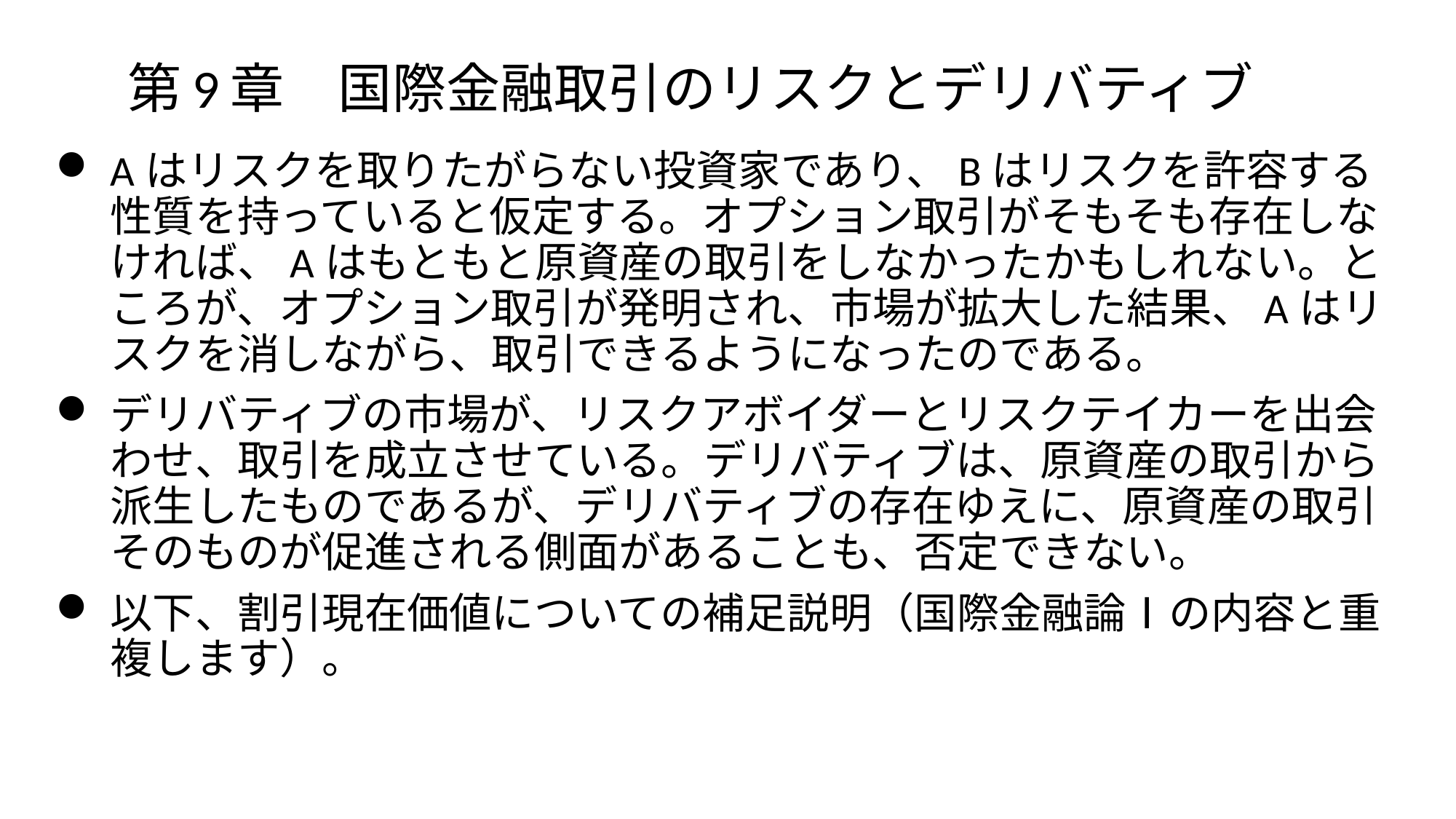

# 第9章　国際金融取引のリスクとデリバティブ
Aはリスクを取りたがらない投資家であり、Bはリスクを許容する性質を持っていると仮定する。オプション取引がそもそも存在しなければ、Aはもともと原資産の取引をしなかったかもしれない。ところが、オプション取引が発明され、市場が拡大した結果、Aはリスクを消しながら、取引できるようになったのである。
デリバティブの市場が、リスクアボイダーとリスクテイカーを出会わせ、取引を成立させている。デリバティブは、原資産の取引から派生したものであるが、デリバティブの存在ゆえに、原資産の取引そのものが促進される側面があることも、否定できない。
以下、割引現在価値についての補足説明（国際金融論Ⅰの内容と重複します）。